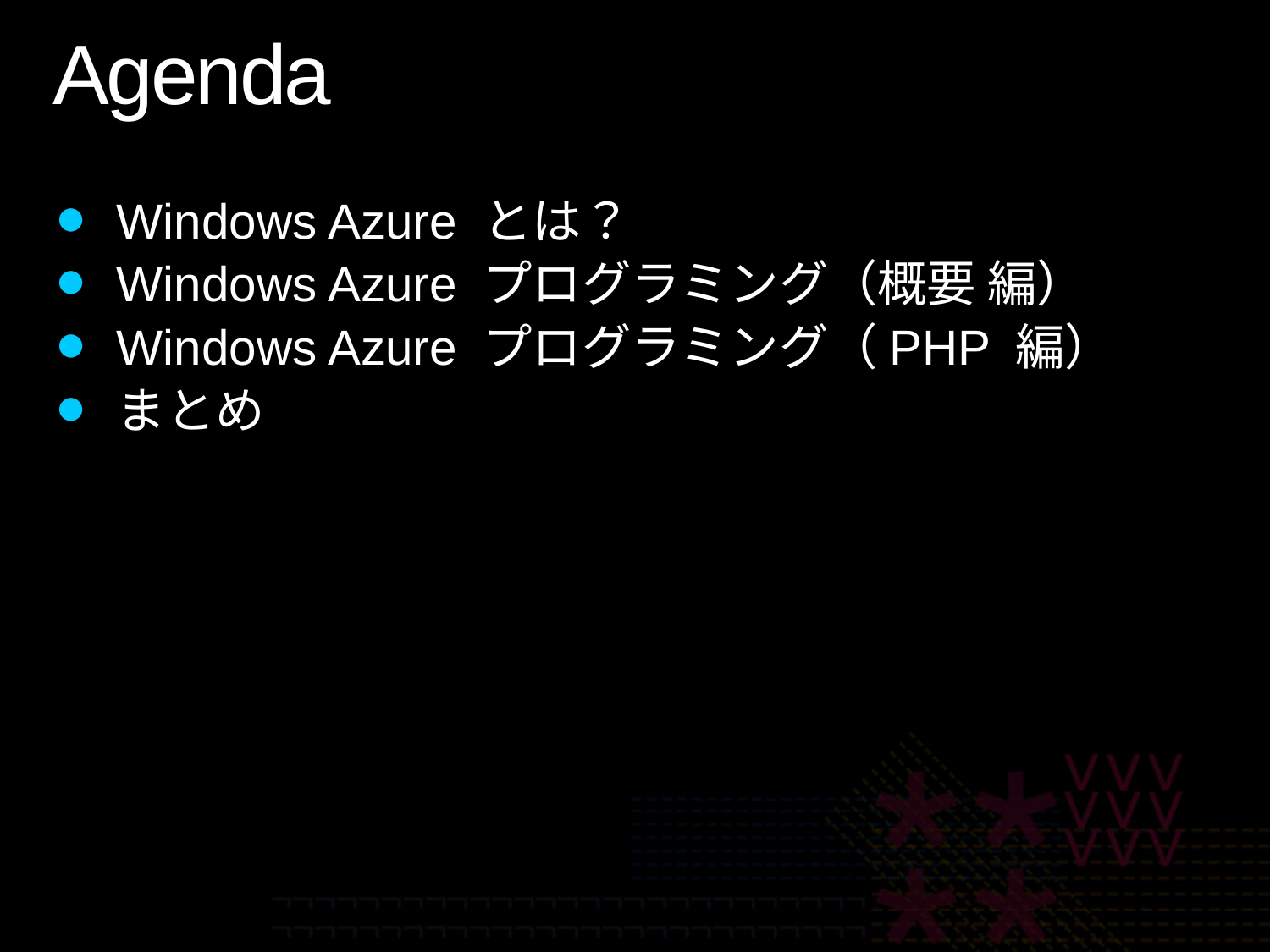

# Agenda
Windows Azure とは？
Windows Azure プログラミング（概要 編）
Windows Azure プログラミング（PHP 編）
まとめ